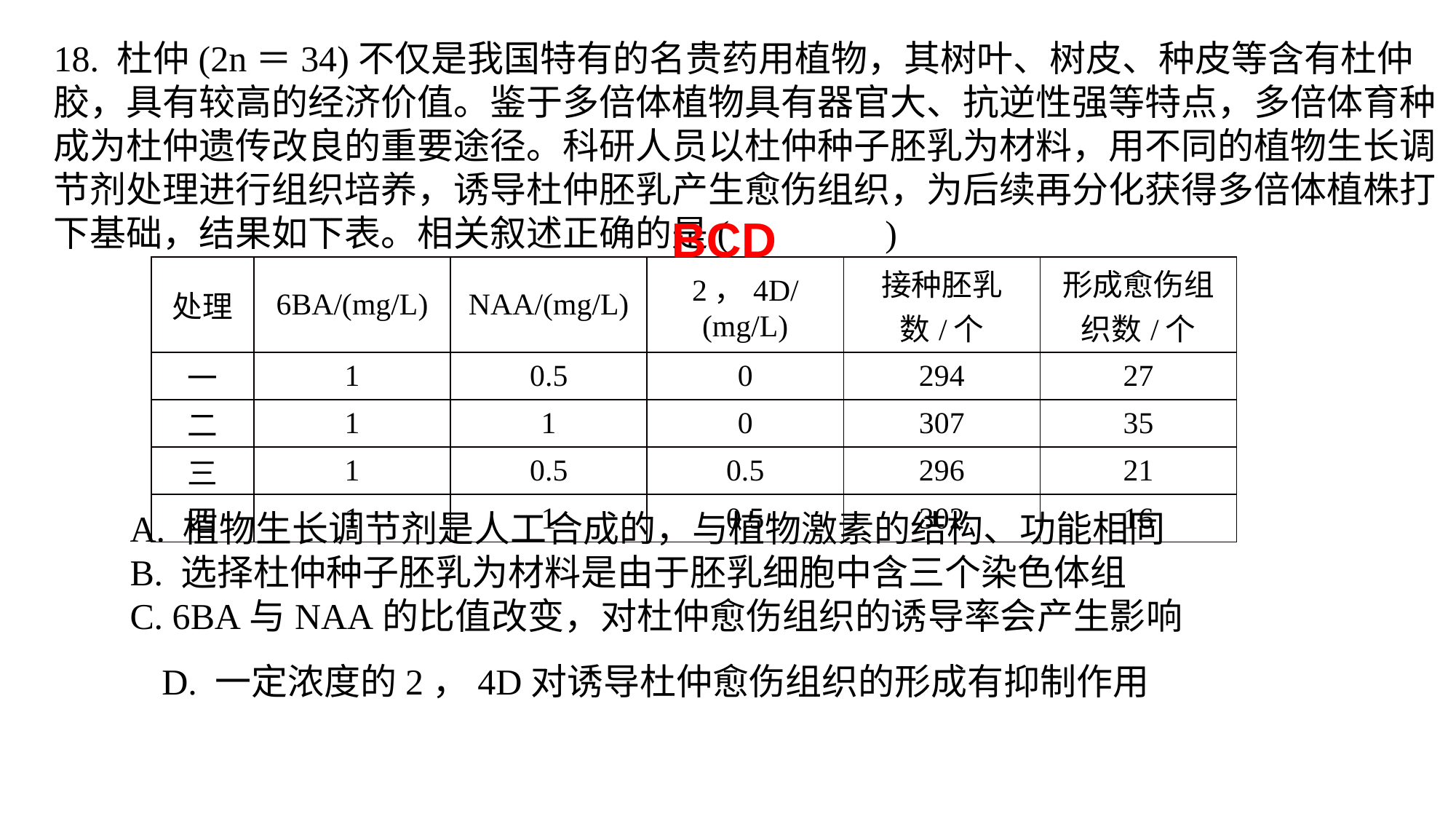

18. 杜仲(2n＝34)不仅是我国特有的名贵药用植物，其树叶、树皮、种皮等含有杜仲胶，具有较高的经济价值。鉴于多倍体植物具有器官大、抗逆性强等特点，多倍体育种成为杜仲遗传改良的重要途径。科研人员以杜仲种子胚乳为材料，用不同的植物生长调节剂处理进行组织培养，诱导杜仲胚乳产生愈伤组织，为后续再分化获得多倍体植株打下基础，结果如下表。相关叙述正确的是(　        　)
BCD
| 处理 | 6BA/(mg/L) | NAA/(mg/L) | 2，4D/(mg/L) | 接种胚乳数/个 | 形成愈伤组织数/个 |
| --- | --- | --- | --- | --- | --- |
| 一 | 1 | 0.5 | 0 | 294 | 27 |
| 二 | 1 | 1 | 0 | 307 | 35 |
| 三 | 1 | 0.5 | 0.5 | 296 | 21 |
| 四 | 1 | 1 | 0.5 | 302 | 16 |
A. 植物生长调节剂是人工合成的，与植物激素的结构、功能相同B. 选择杜仲种子胚乳为材料是由于胚乳细胞中含三个染色体组C. 6BA与NAA的比值改变，对杜仲愈伤组织的诱导率会产生影响D. 一定浓度的2，4D对诱导杜仲愈伤组织的形成有抑制作用